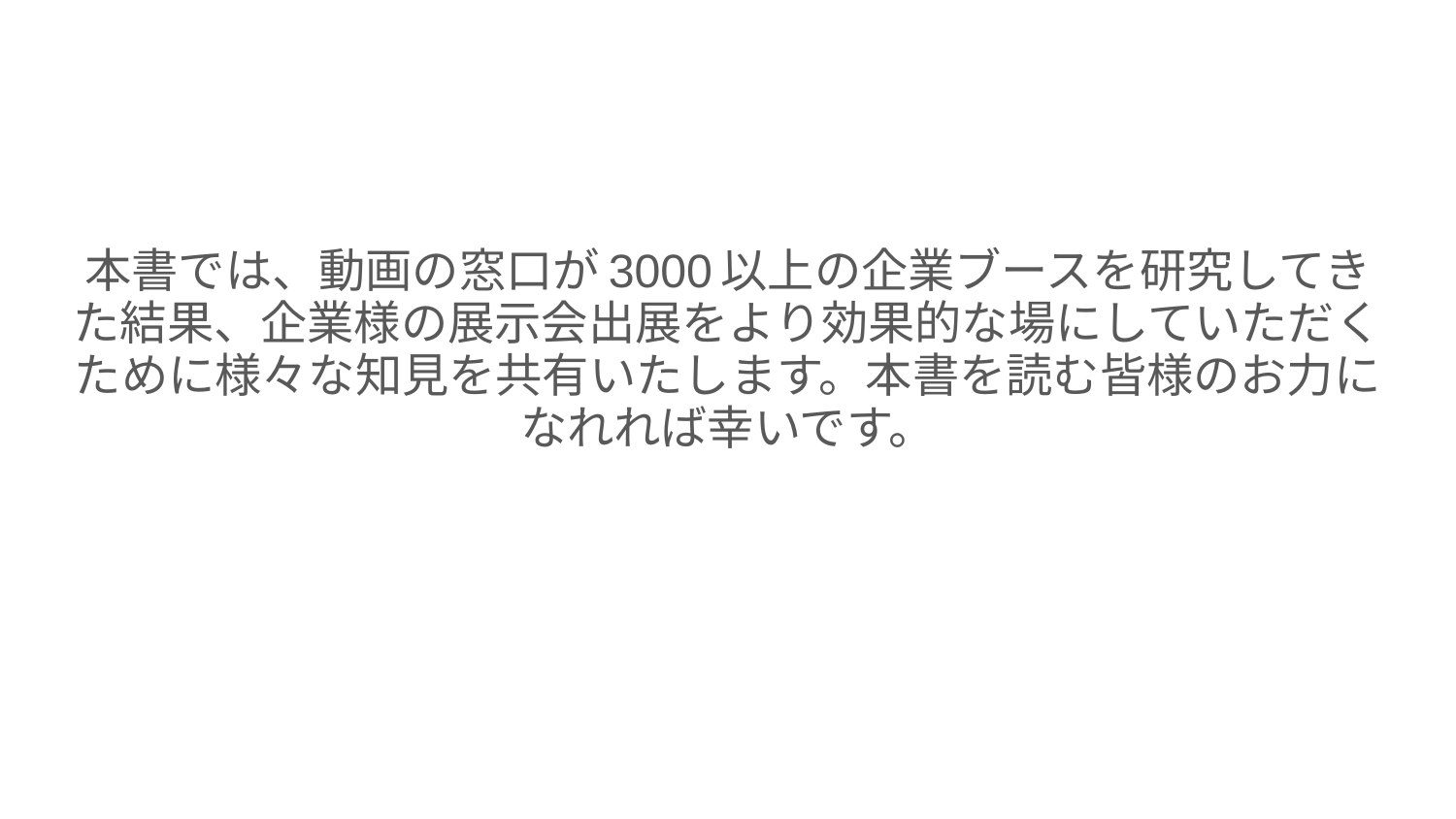

本書では、動画の窓口が3000以上の企業ブースを研究してきた結果、企業様の展示会出展をより効果的な場にしていただくために様々な知見を共有いたします。本書を読む皆様のお力になれれば幸いです。